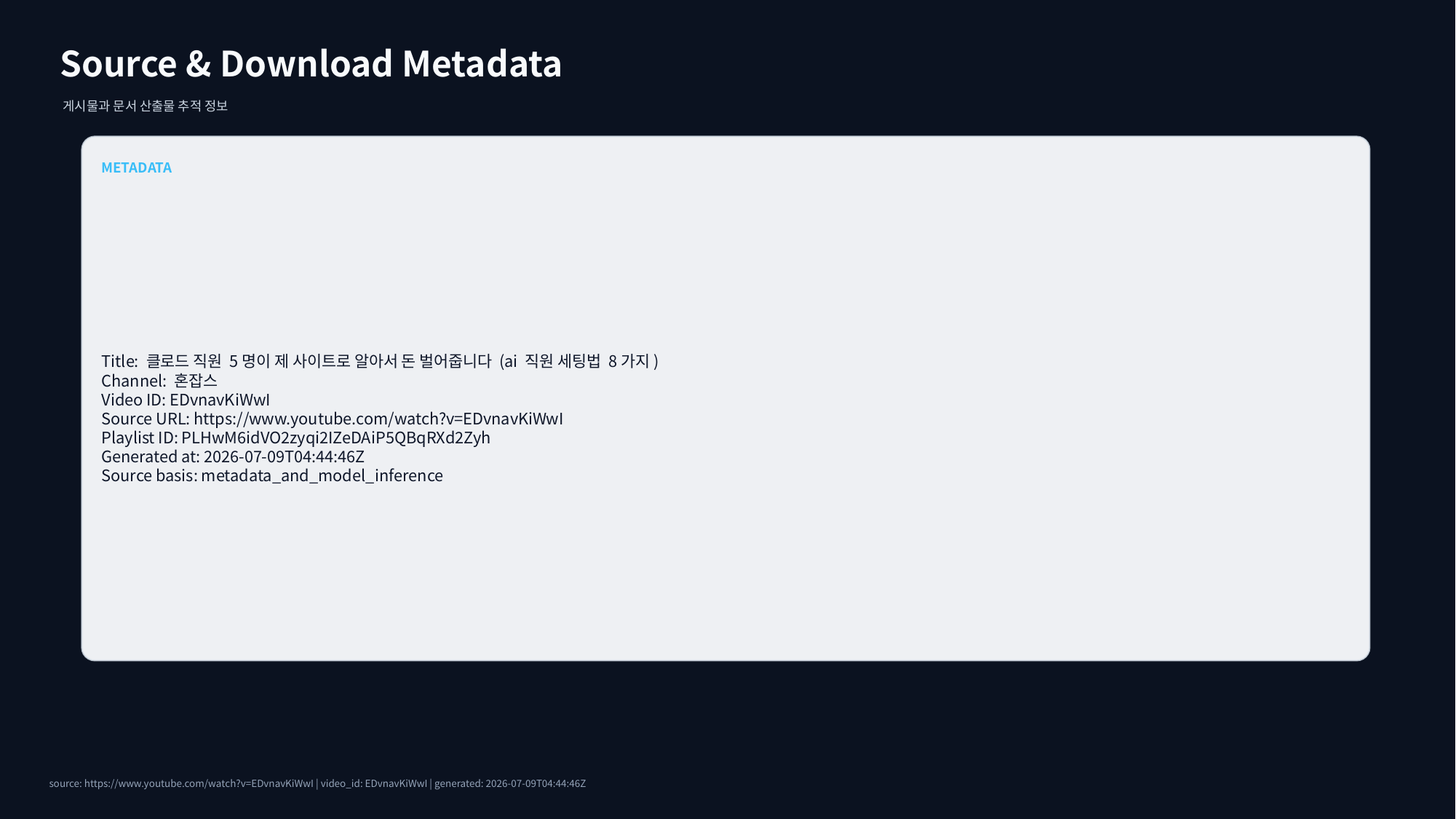

Source & Download Metadata
게시물과 문서 산출물 추적 정보

METADATA
Title: 클로드 직원 5명이 제 사이트로 알아서 돈 벌어줍니다 (ai 직원 세팅법 8가지)
Channel: 혼잡스
Video ID: EDvnavKiWwI
Source URL: https://www.youtube.com/watch?v=EDvnavKiWwI
Playlist ID: PLHwM6idVO2zyqi2IZeDAiP5QBqRXd2Zyh
Generated at: 2026-07-09T04:44:46Z
Source basis: metadata_and_model_inference
source: https://www.youtube.com/watch?v=EDvnavKiWwI | video_id: EDvnavKiWwI | generated: 2026-07-09T04:44:46Z